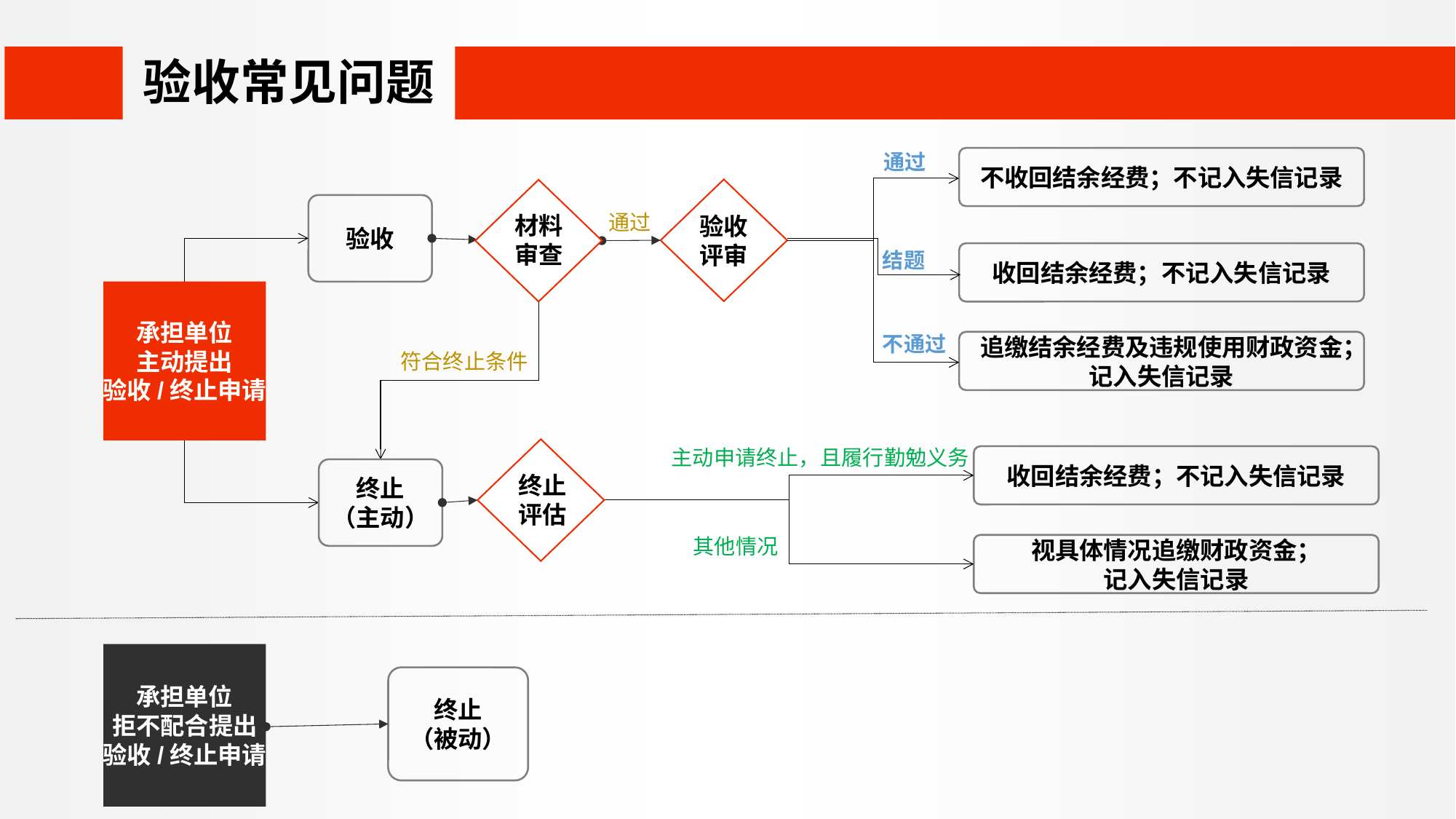

验收常见问题

通过
不收回结余经费；不记入失信记录

验收
通过
材料审查
验收
评审
结题
收回结余经费；不记入失信记录
承担单位
主动提出
验收/终止申请
不通过
追缴结余经费及违规使用财政资金；记入失信记录
符合终止条件
主动申请终止，且履行勤勉义务

收回结余经费；不记入失信记录
终止
（主动）
终止评估
其他情况
视具体情况追缴财政资金；
记入失信记录
承担单位
拒不配合提出
验收/终止申请
终止
（被动）